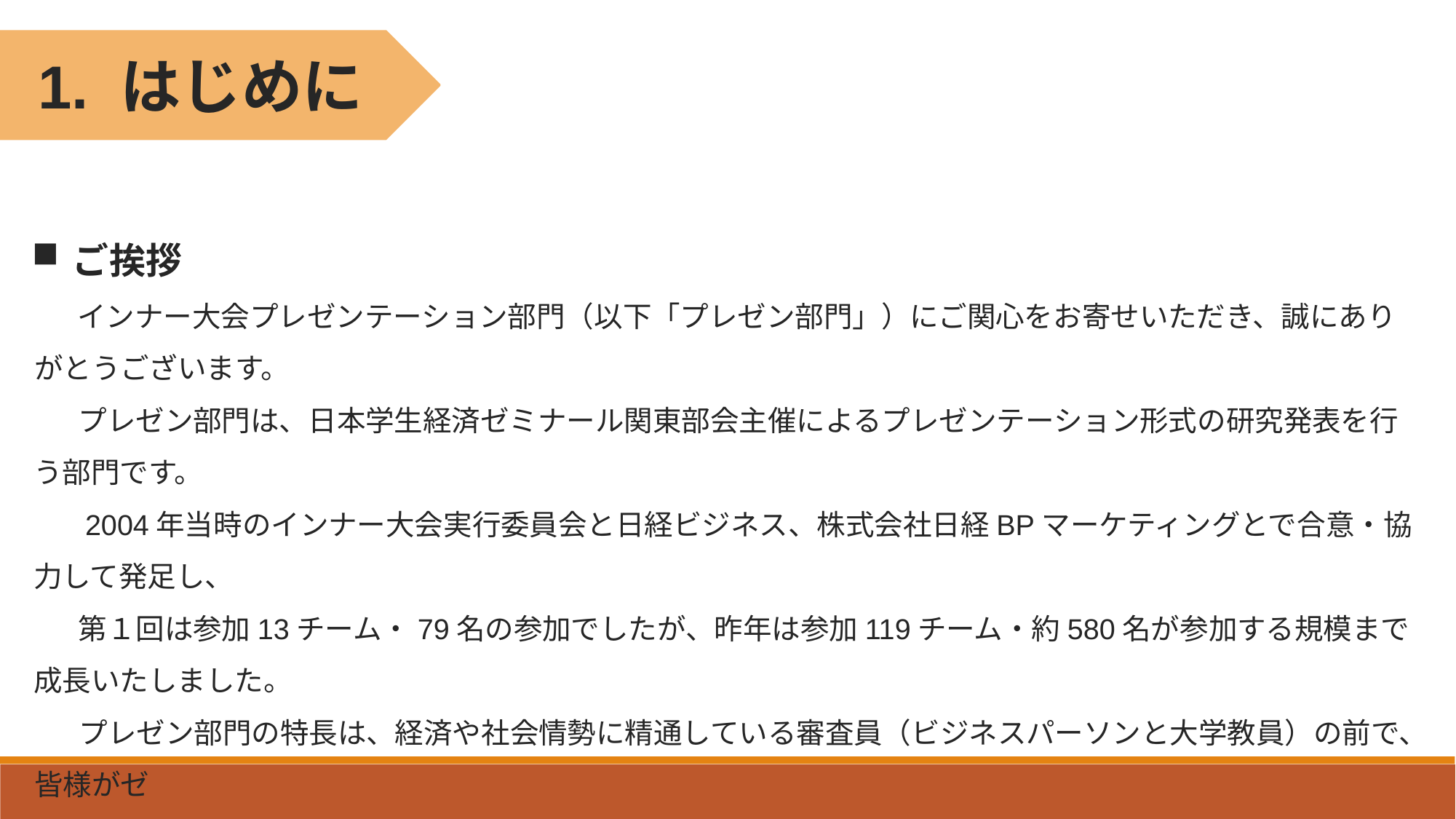

1. はじめに
ご挨拶
　インナー大会プレゼンテーション部門（以下「プレゼン部門」）にご関心をお寄せいただき、誠にありがとうございます。
　プレゼン部門は、日本学生経済ゼミナール関東部会主催によるプレゼンテーション形式の研究発表を行う部門です。
　2004年当時のインナー大会実行委員会と日経ビジネス、株式会社日経BPマーケティングとで合意・協力して発足し、
　第１回は参加13チーム・79名の参加でしたが、昨年は参加119チーム・約580名が参加する規模まで成長いたしました。
　プレゼン部門の特長は、経済や社会情勢に精通している審査員（ビジネスパーソンと大学教員）の前で、皆様がゼ
　ミで取り組んでいる研究の成果を発表（プレゼンテーション）し、講評を頂けることです。また予選を通過し、本選で優
　秀な成績を収められたチームには表彰が行われ、表彰状やトロフィー、副賞を提供しております。